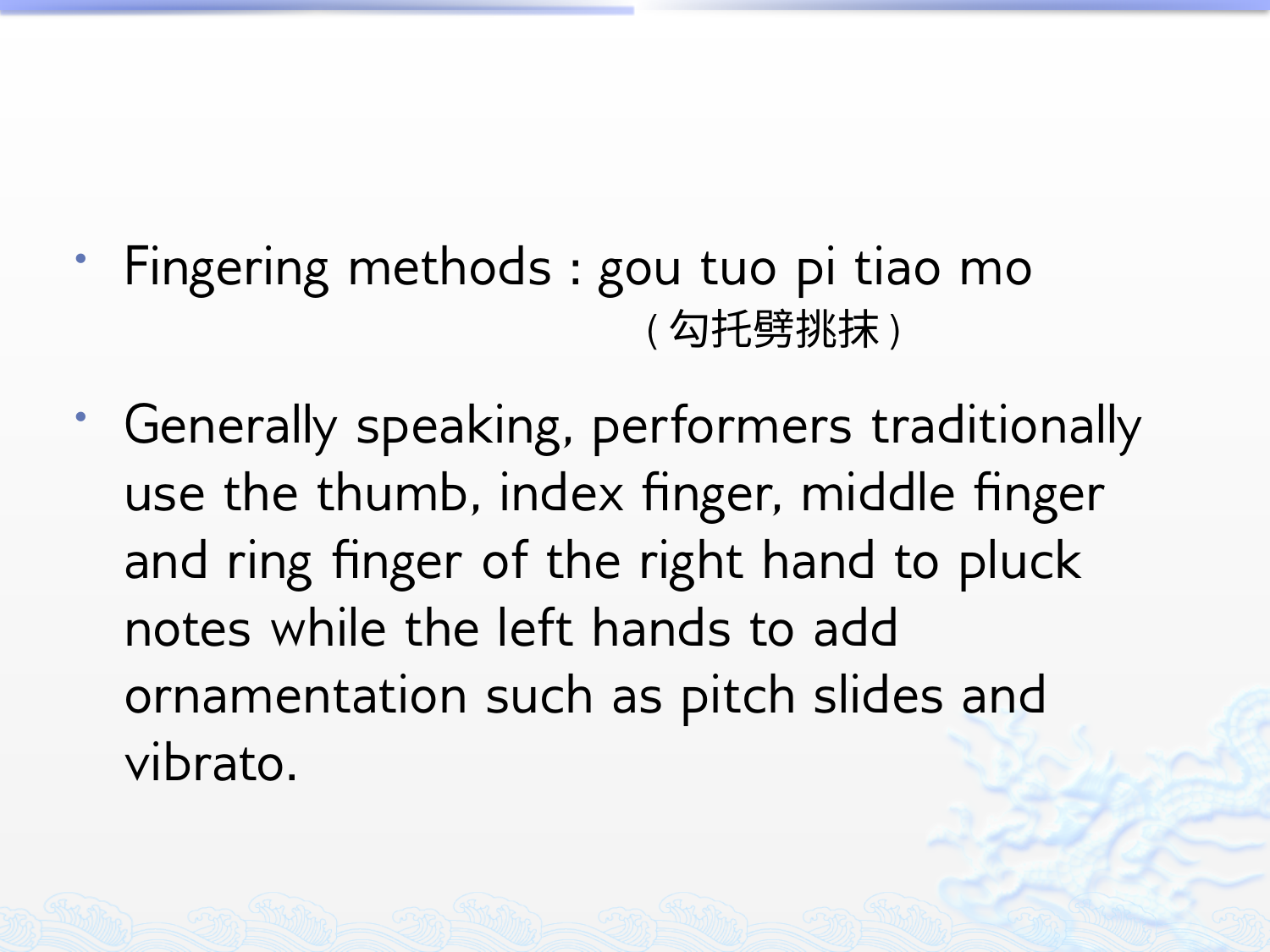

#
Fingering methods : gou tuo pi tiao mo

Generally speaking, performers traditionally use the thumb, index finger, middle finger and ring finger of the right hand to pluck notes while the left hands to add ornamentation such as pitch slides and vibrato.

(勾托劈挑抹)